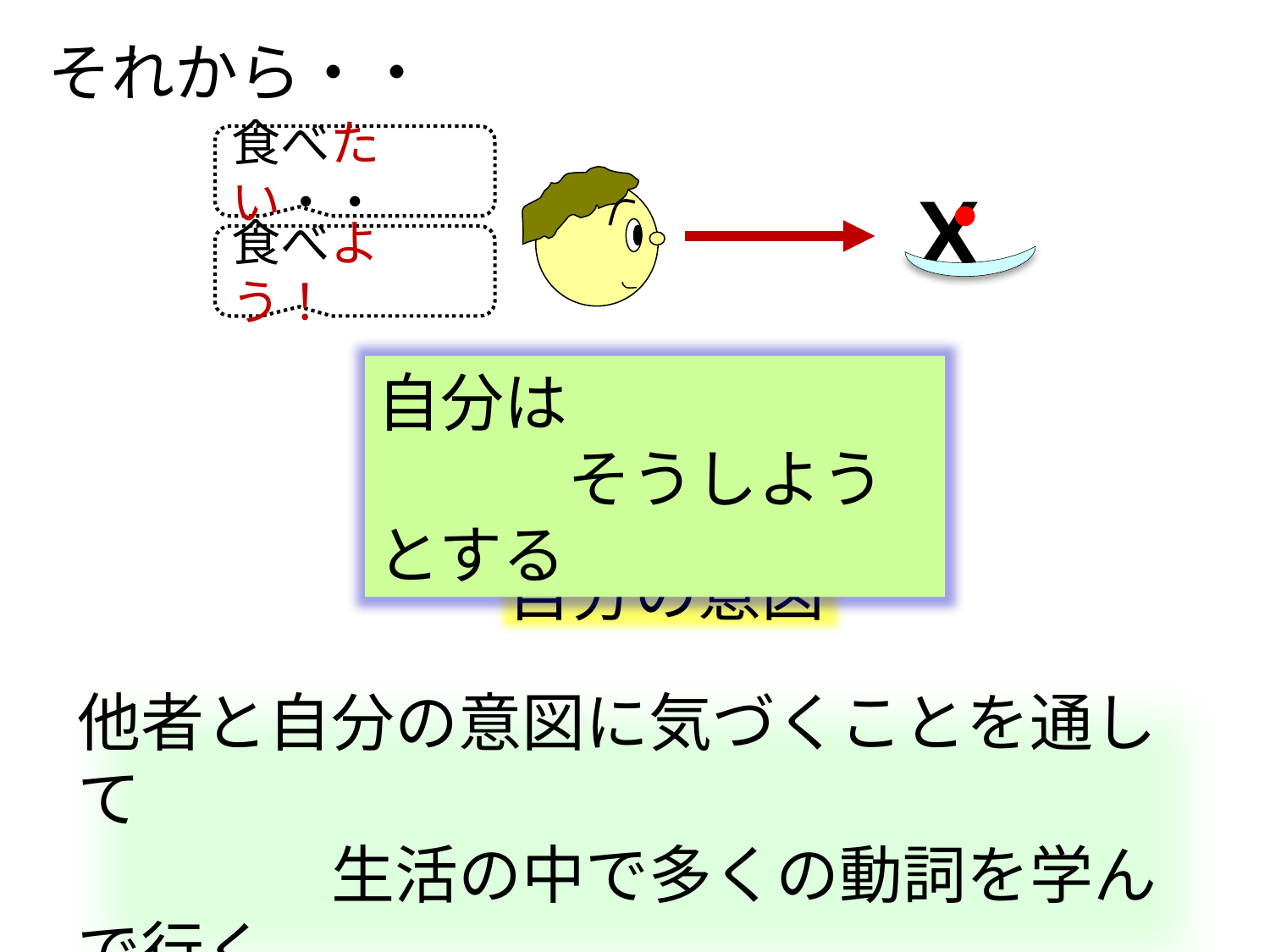

それから・・
食べたい・・

X

食べよう！
自分は
　　　そうしようとする
自分の意図
他者と自分の意図に気づくことを通して
　　　　生活の中で多くの動詞を学んで行く